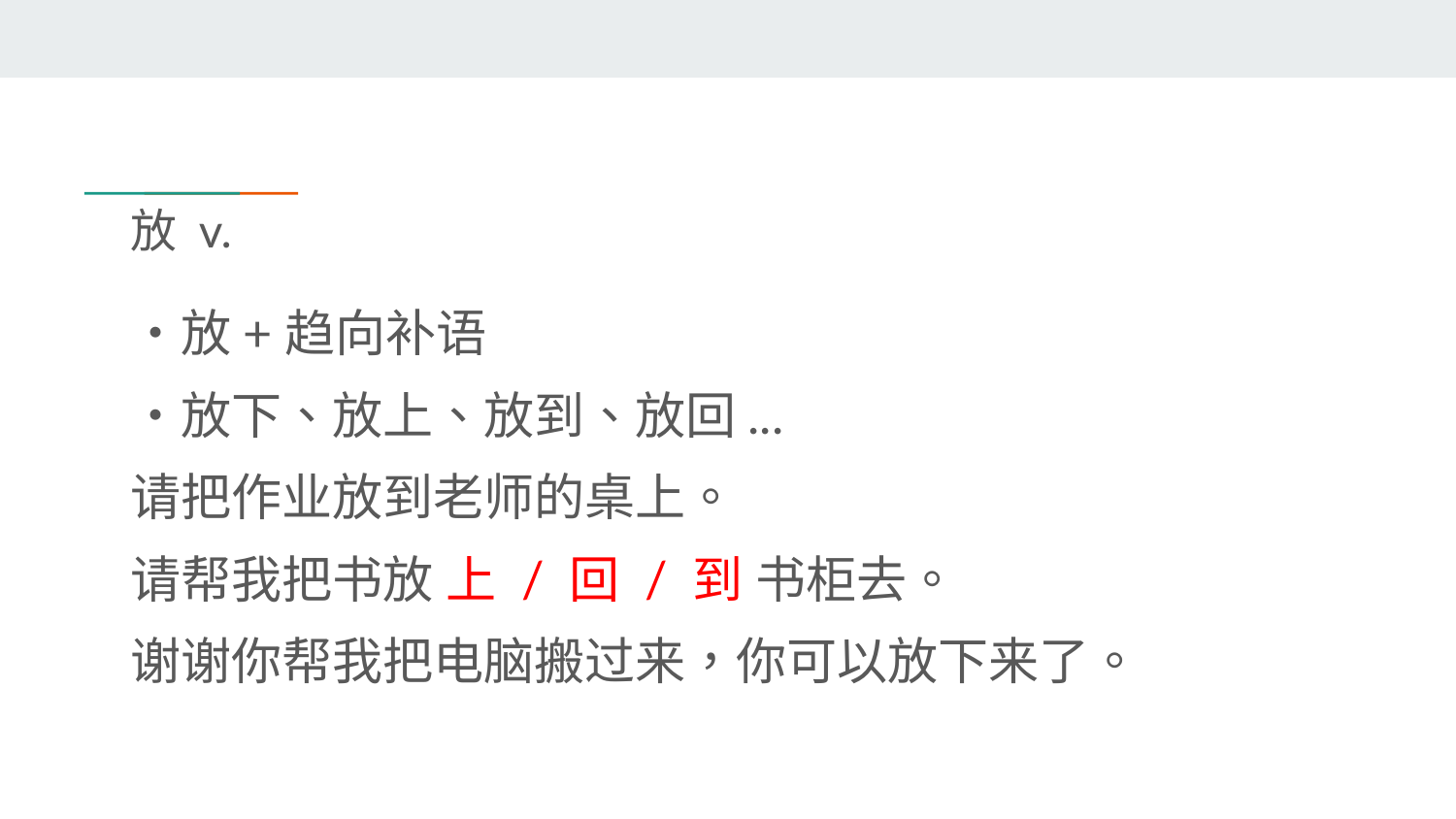

# 放 v.
・放+趋向补语
・放下、放上、放到、放回...
请把作业放到老师的桌上。
请帮我把书放 上 / 回 / 到 书柜去。
谢谢你帮我把电脑搬过来，你可以放下来了。